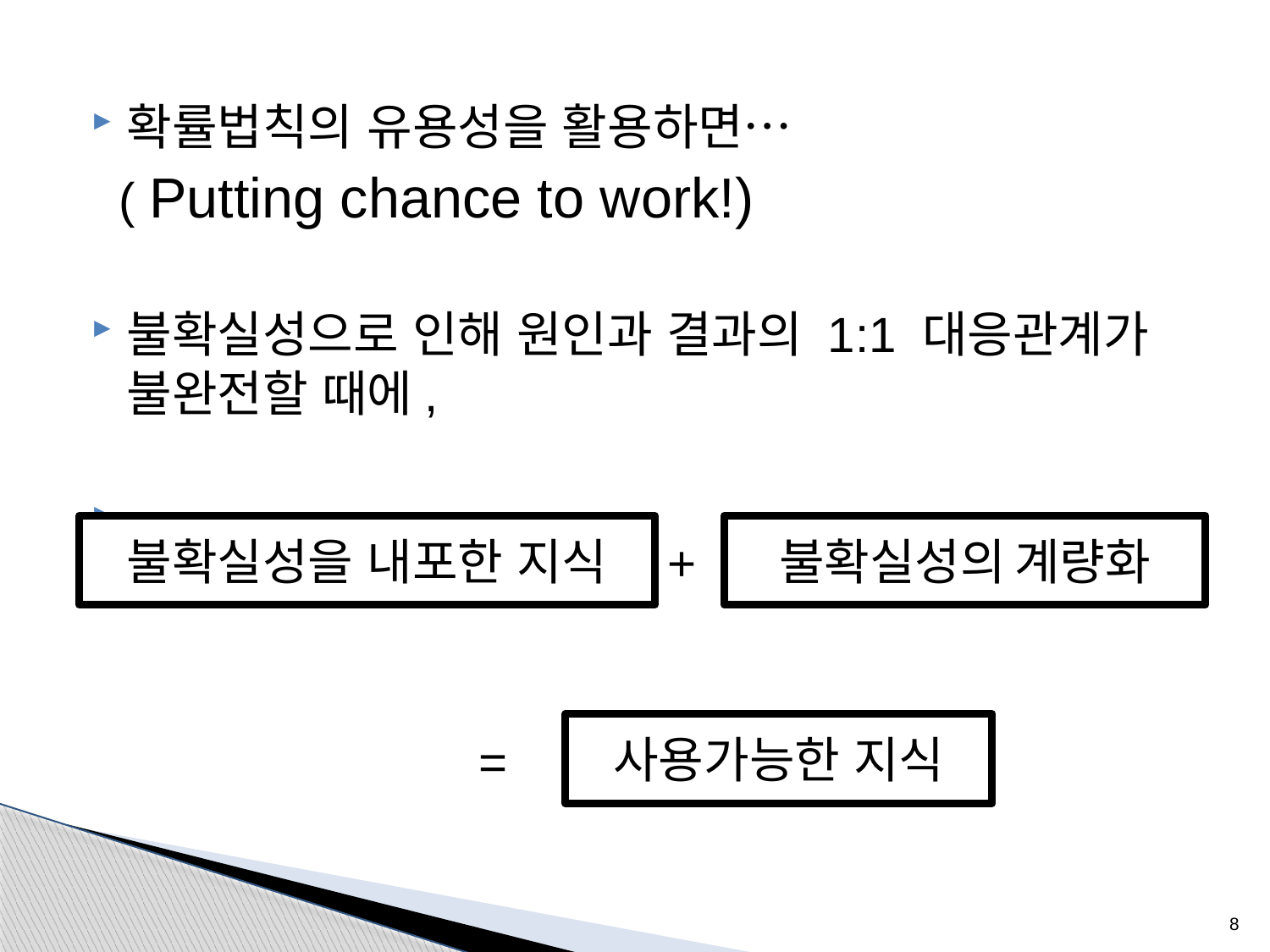

#
확률법칙의 유용성을 활용하면…
  ( Putting chance to work!)

불확실성으로 인해 원인과 결과의 1:1 대응관계가 불완전할 때에,

불확실성을 내포한 지식
불확실성의 계량화
+
사용가능한 지식
=
8